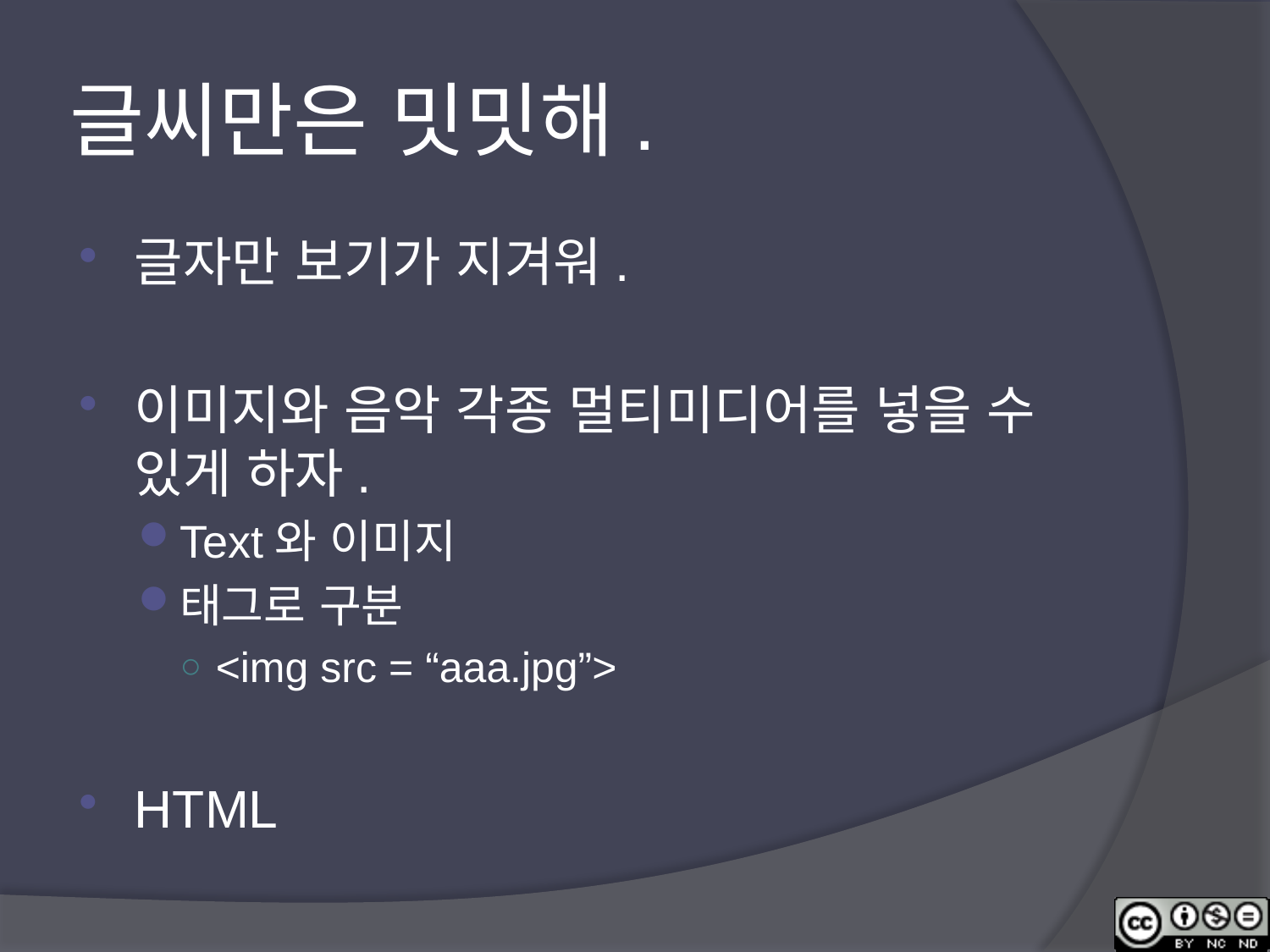

# 글씨만은 밋밋해.
글자만 보기가 지겨워.

이미지와 음악 각종 멀티미디어를 넣을 수 있게 하자.
Text와 이미지
태그로 구분
<img src = “aaa.jpg”>

HTML